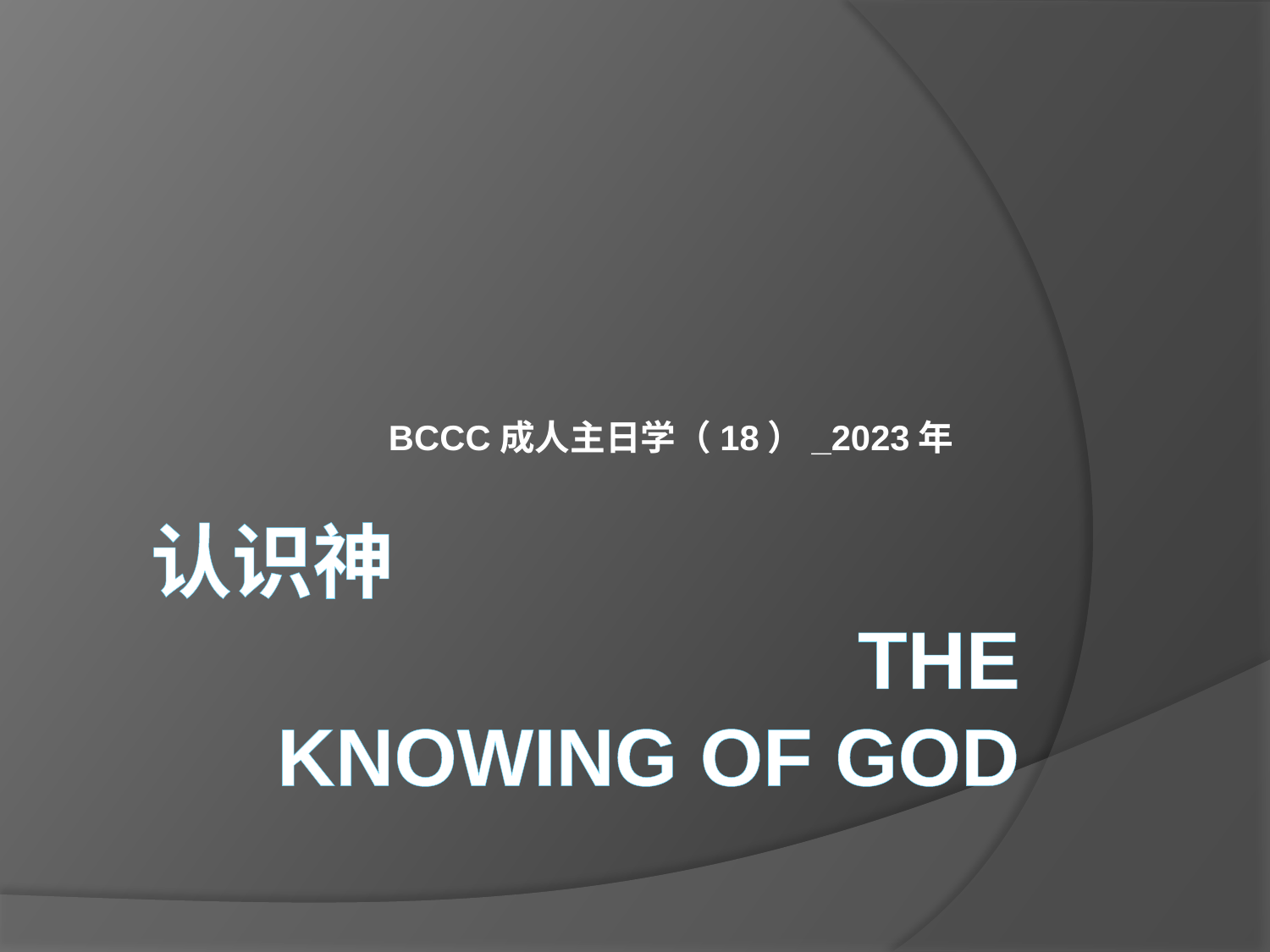

BCCC成人主日学（18）_2023年
# 认识神                                                   THE KNOWING OF gOD